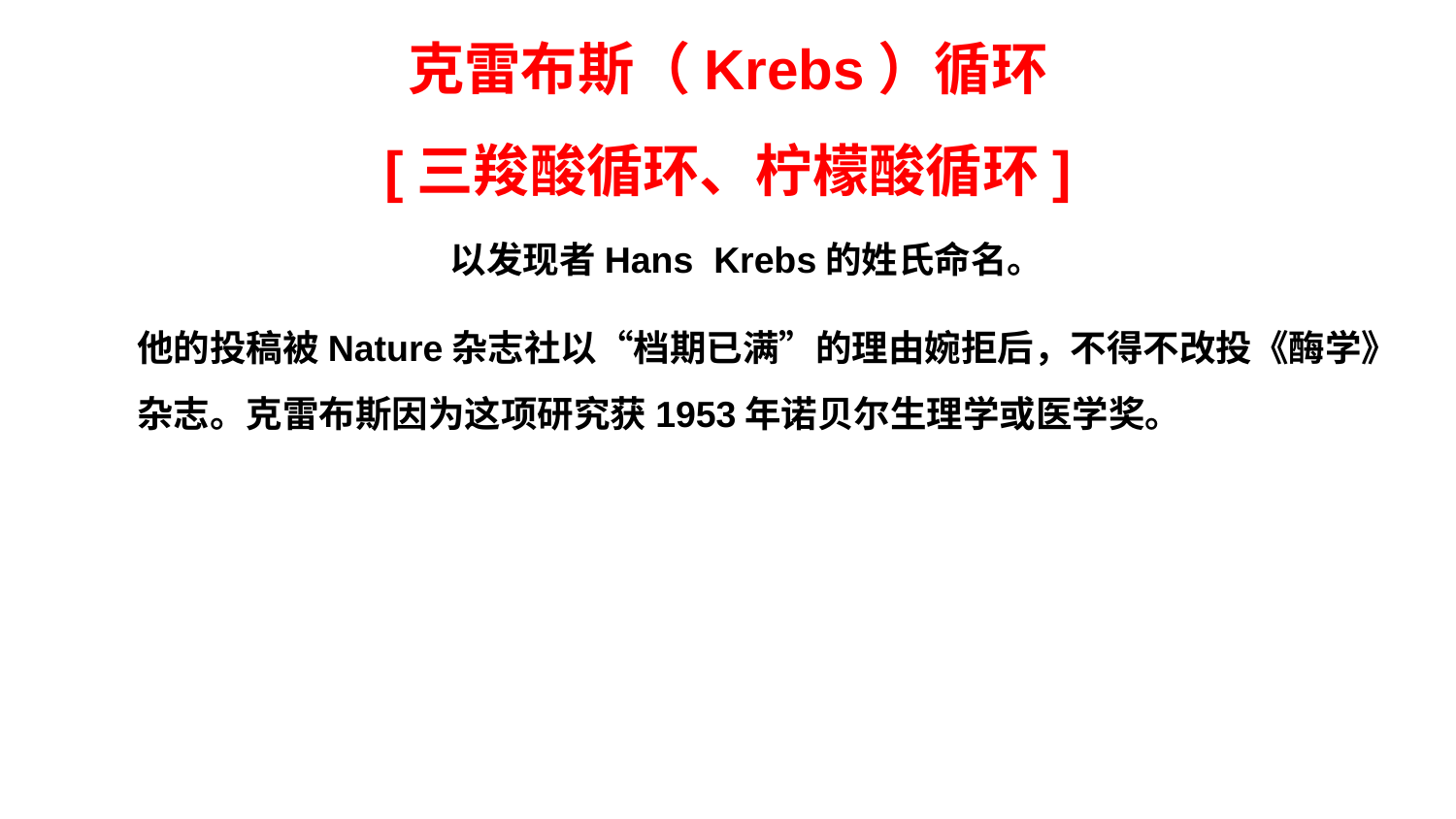

# 克雷布斯（Krebs）循环 [三羧酸循环、柠檬酸循环]
以发现者Hans  Krebs的姓氏命名。
他的投稿被Nature杂志社以“档期已满”的理由婉拒后，不得不改投《酶学》杂志。克雷布斯因为这项研究获1953年诺贝尔生理学或医学奖。